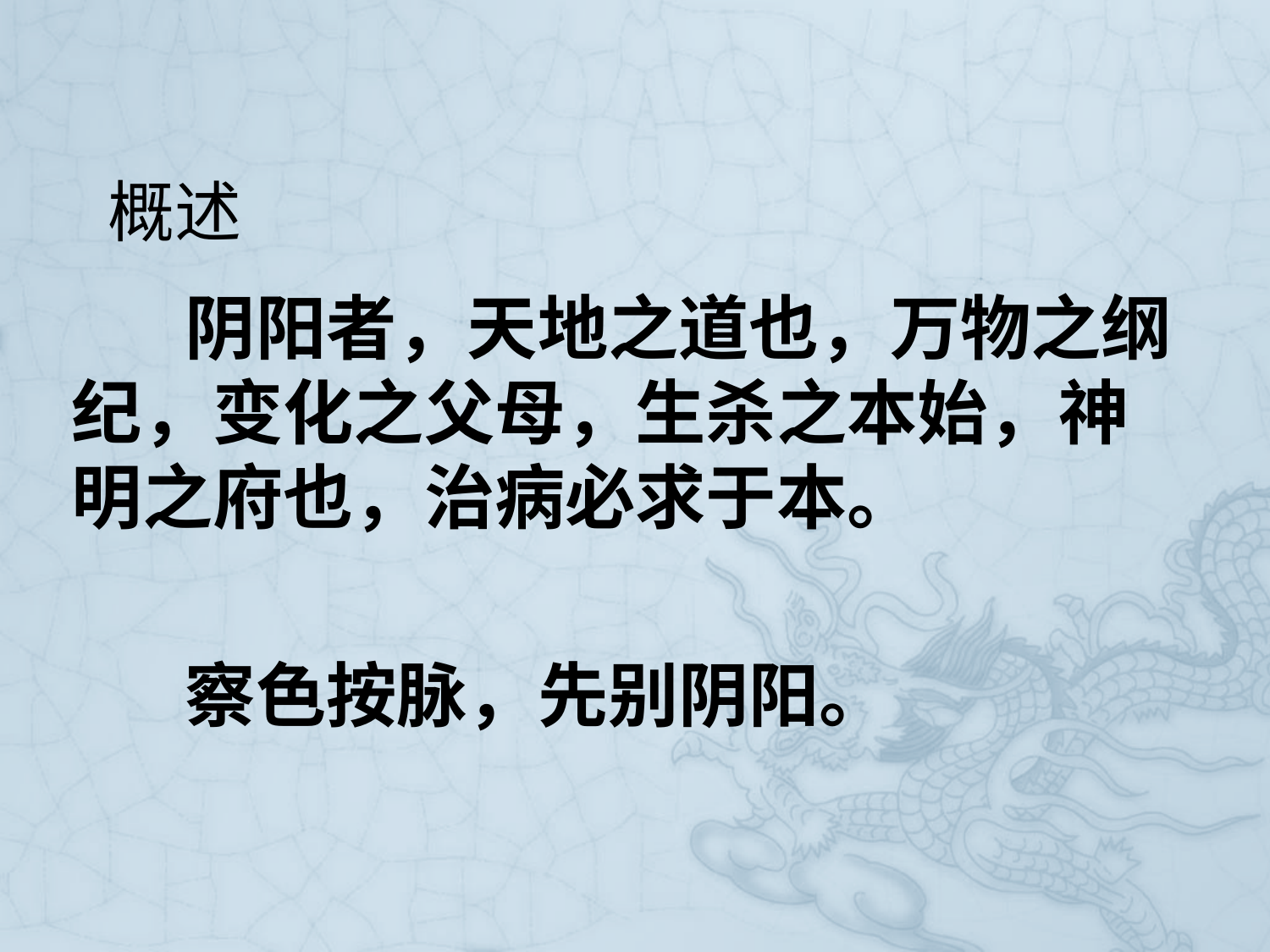

# 概述
      阴阳者，天地之道也，万物之纲纪，变化之父母，生杀之本始，神明之府也，治病必求于本。

      察色按脉，先别阴阳。